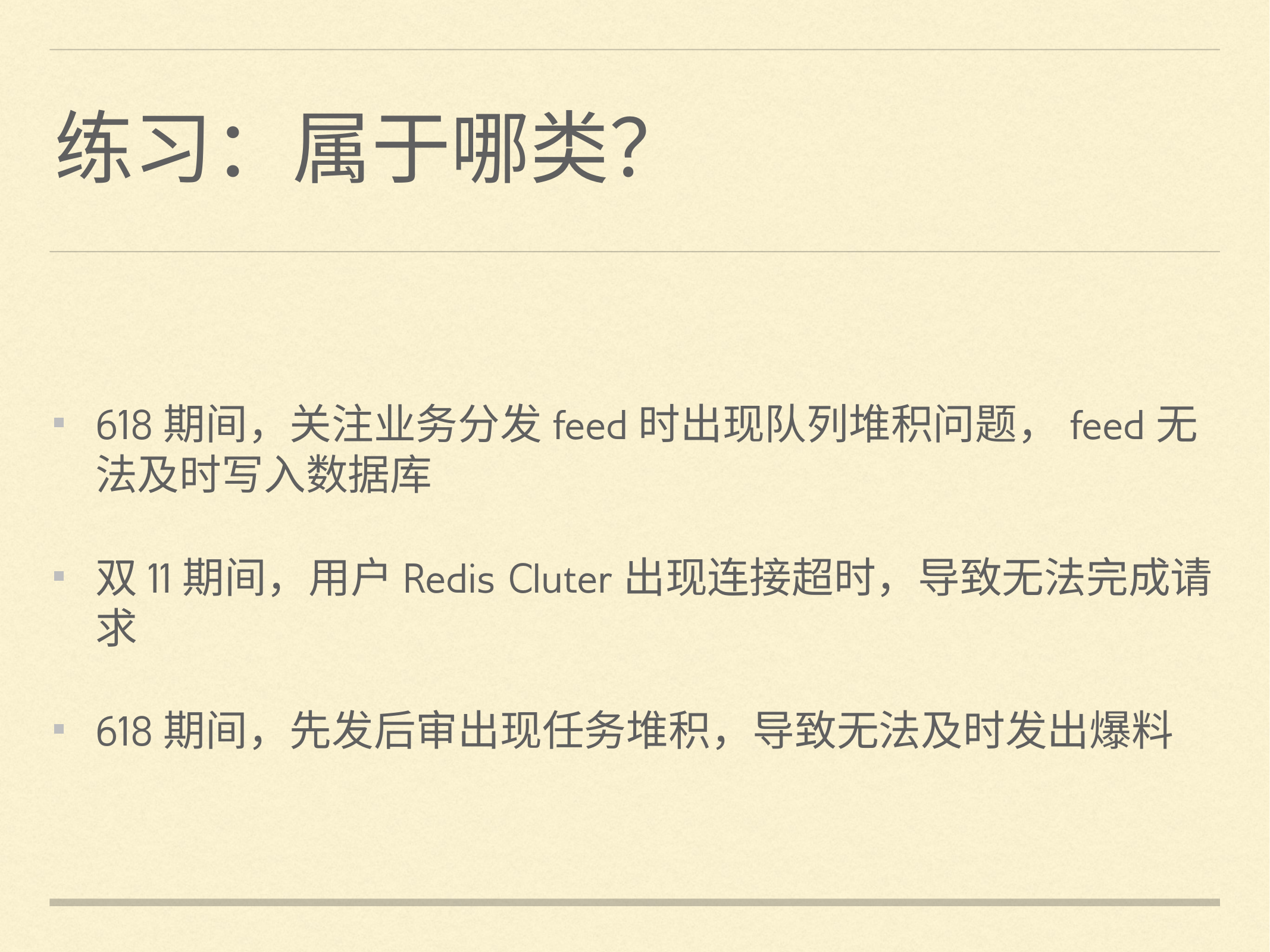

# 练习：属于哪类？
618期间，关注业务分发feed时出现队列堆积问题，feed无法及时写入数据库
双11期间，用户Redis Cluter出现连接超时，导致无法完成请求
618期间，先发后审出现任务堆积，导致无法及时发出爆料